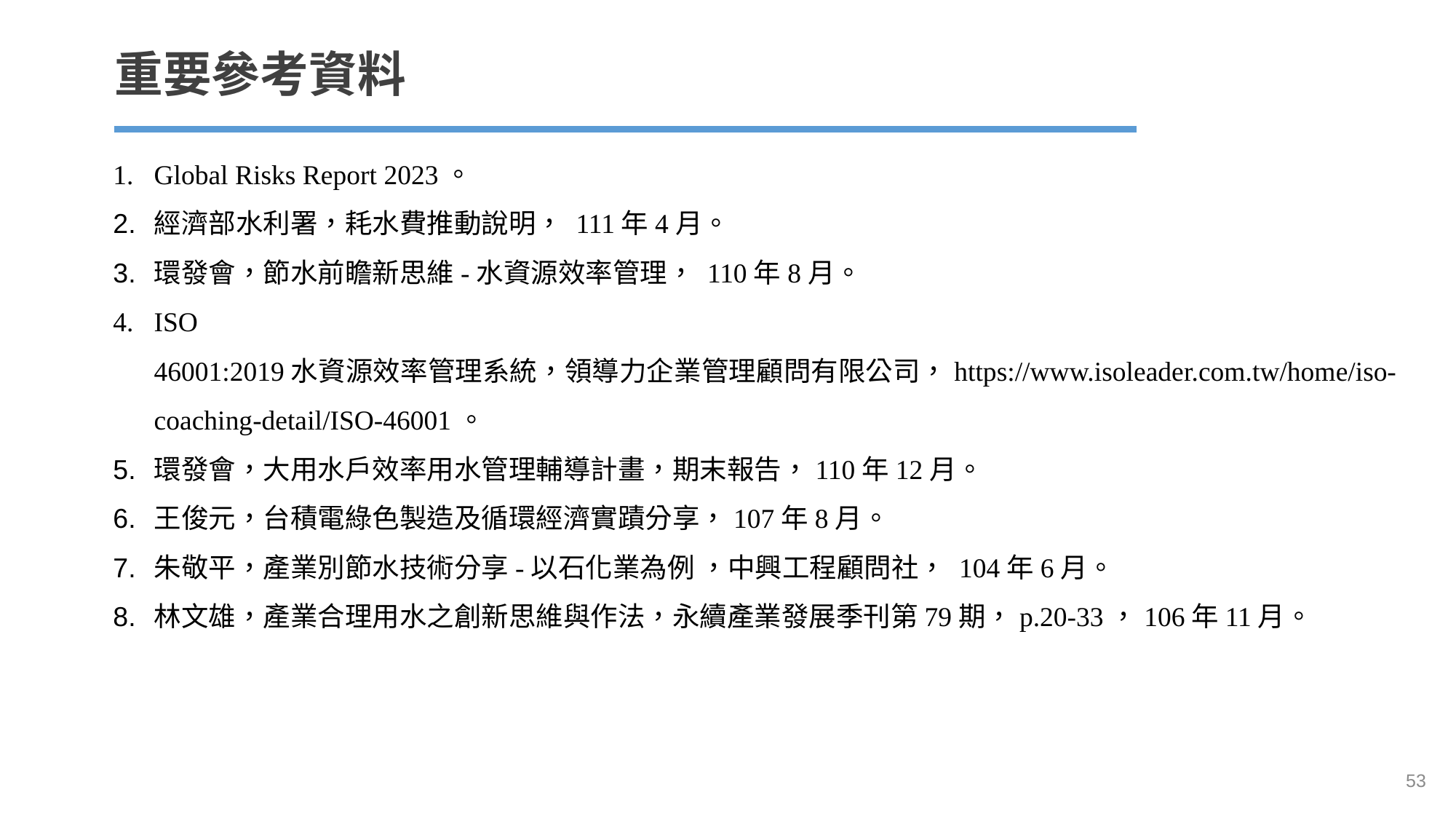

重要參考資料
Global Risks Report 2023。
經濟部水利署，耗水費推動說明， 111年4月。
環發會，節水前瞻新思維-水資源效率管理， 110年8月。
ISO 46001:2019水資源效率管理系統，領導力企業管理顧問有限公司，https://www.isoleader.com.tw/home/iso-coaching-detail/ISO-46001。
環發會，大用水戶效率用水管理輔導計畫，期末報告，110年12月。
王俊元，台積電綠色製造及循環經濟實蹟分享，107年8月。
朱敬平，產業別節水技術分享-以石化業為例 ，中興工程顧問社， 104年6月。
林文雄，產業合理用水之創新思維與作法，永續產業發展季刊第79期，p.20-33，106年11月。
53